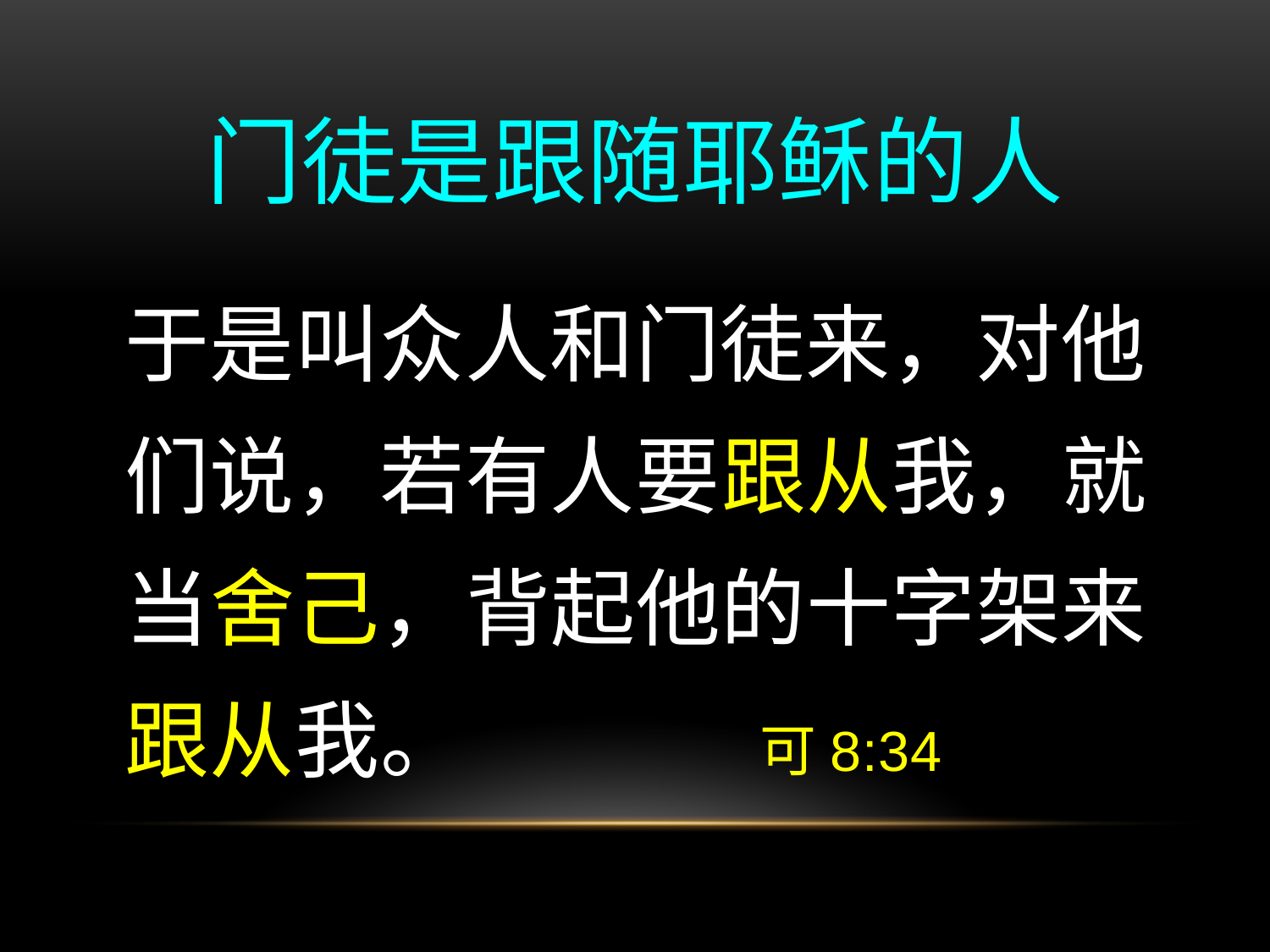

#
门徒是跟随耶稣的人
	于是叫众人和门徒来，对他们说，若有人要跟从我，就当舍己，背起他的十字架来跟从我。			可8:34